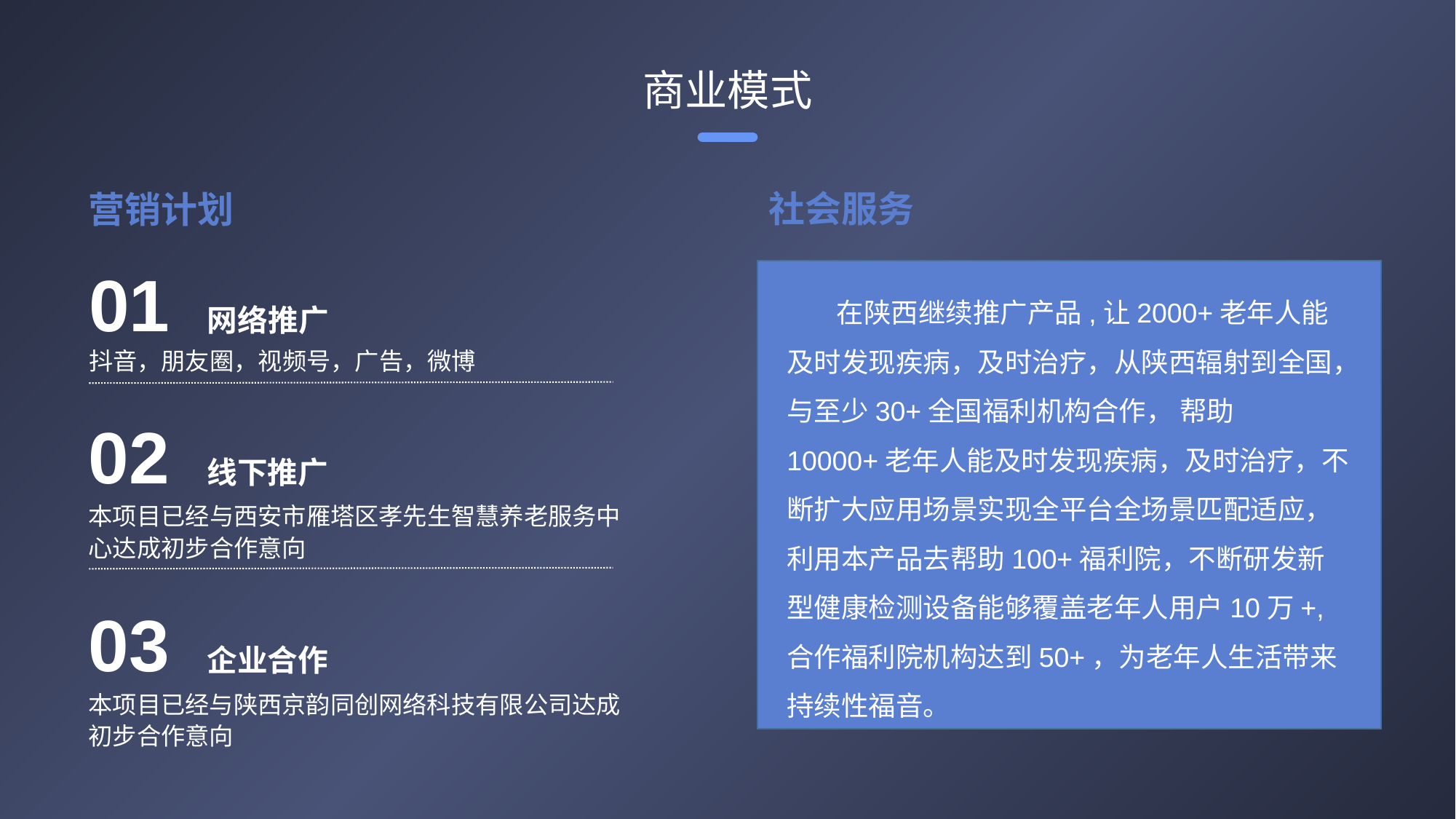

商业模式

社会服务
营销计划
01 网络推广
抖音，朋友圈，视频号，广告，微博

       在陕西继续推广产品,让2000+老年人能及时发现疾病，及时治疗，从陕西辐射到全国，与至少30+全国福利机构合作， 帮助10000+老年人能及时发现疾病，及时治疗，不断扩大应用场景实现全平台全场景匹配适应，利用本产品去帮助100+福利院，不断研发新型健康检测设备能够覆盖老年人用户10万+,合作福利院机构达到50+，为老年人生活带来持续性福音。

02 线下推广
本项目已经与西安市雁塔区孝先生智慧养老服务中心达成初步合作意向
03 企业合作
本项目已经与陕西京韵同创网络科技有限公司达成初步合作意向